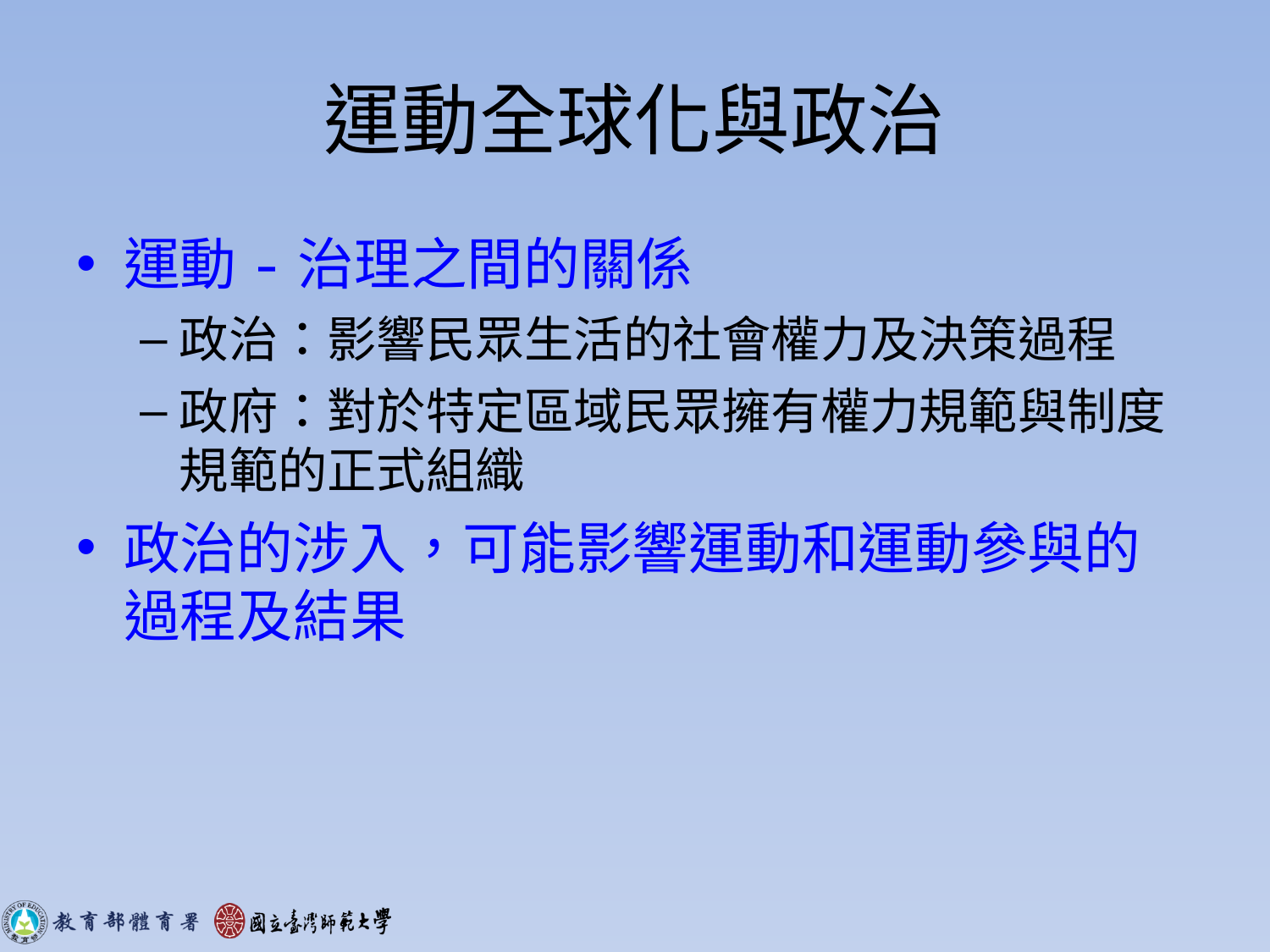

# 運動全球化與政治
運動-治理之間的關係
政治：影響民眾生活的社會權力及決策過程
政府：對於特定區域民眾擁有權力規範與制度規範的正式組織
政治的涉入，可能影響運動和運動參與的過程及結果